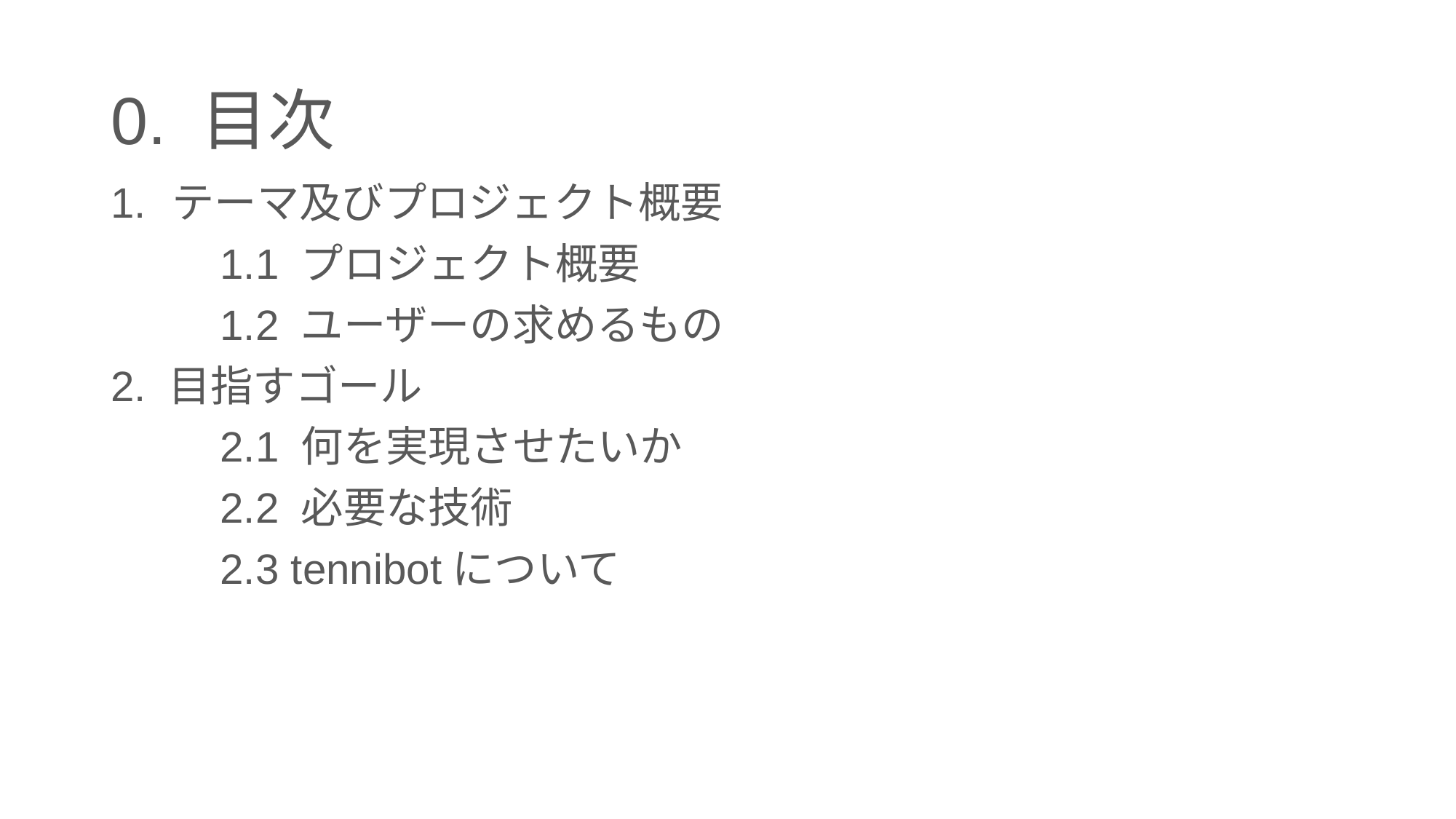

# 0. 目次
テーマ及びプロジェクト概要
	1.1 プロジェクト概要
	1.2 ユーザーの求めるもの
2. 目指すゴール
	2.1 何を実現させたいか
	2.2 必要な技術
	2.3 tennibotについて